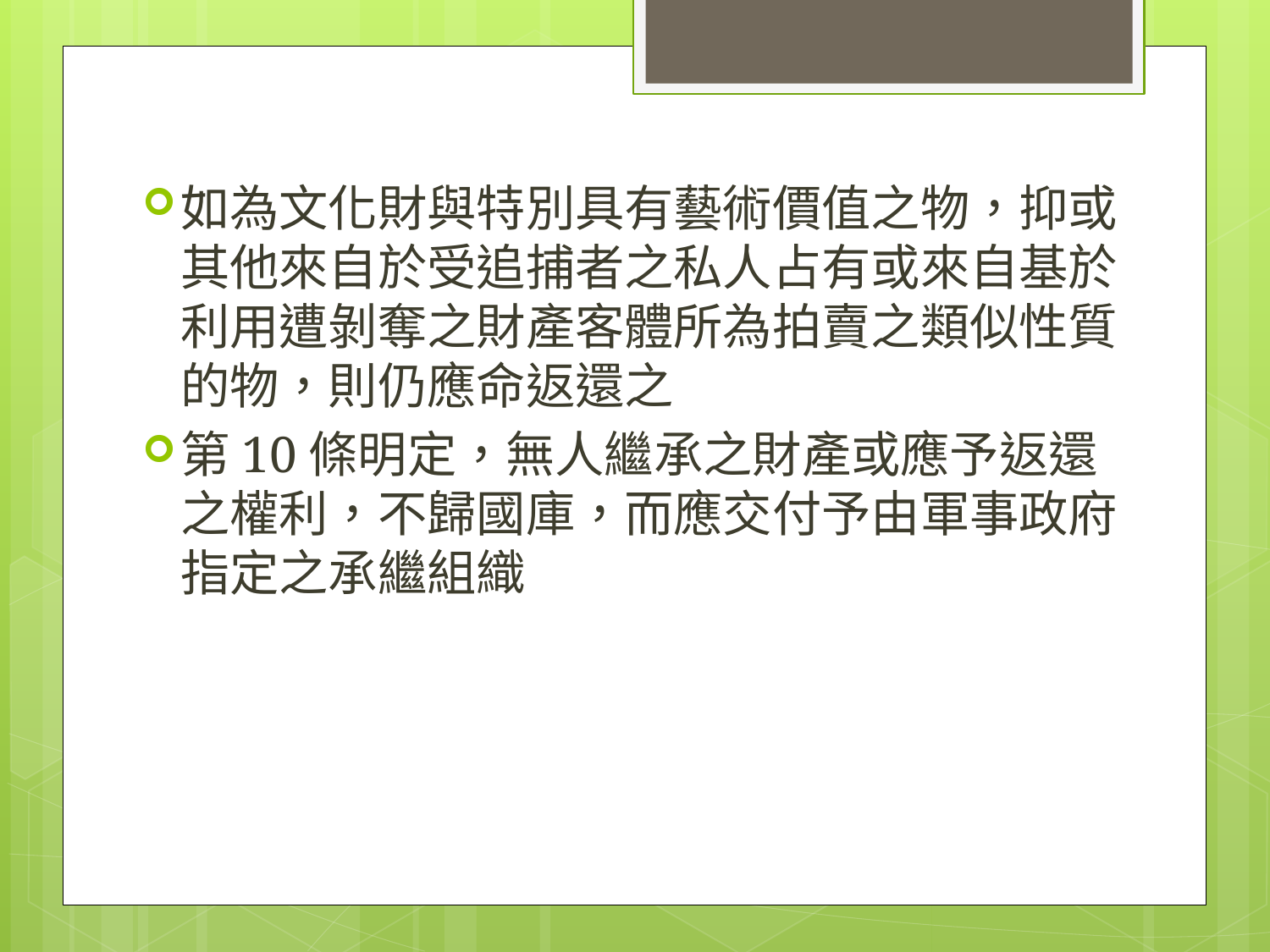

如為文化財與特別具有藝術價值之物，抑或其他來自於受追捕者之私人占有或來自基於利用遭剝奪之財產客體所為拍賣之類似性質的物，則仍應命返還之
第10條明定，無人繼承之財產或應予返還之權利，不歸國庫，而應交付予由軍事政府指定之承繼組織